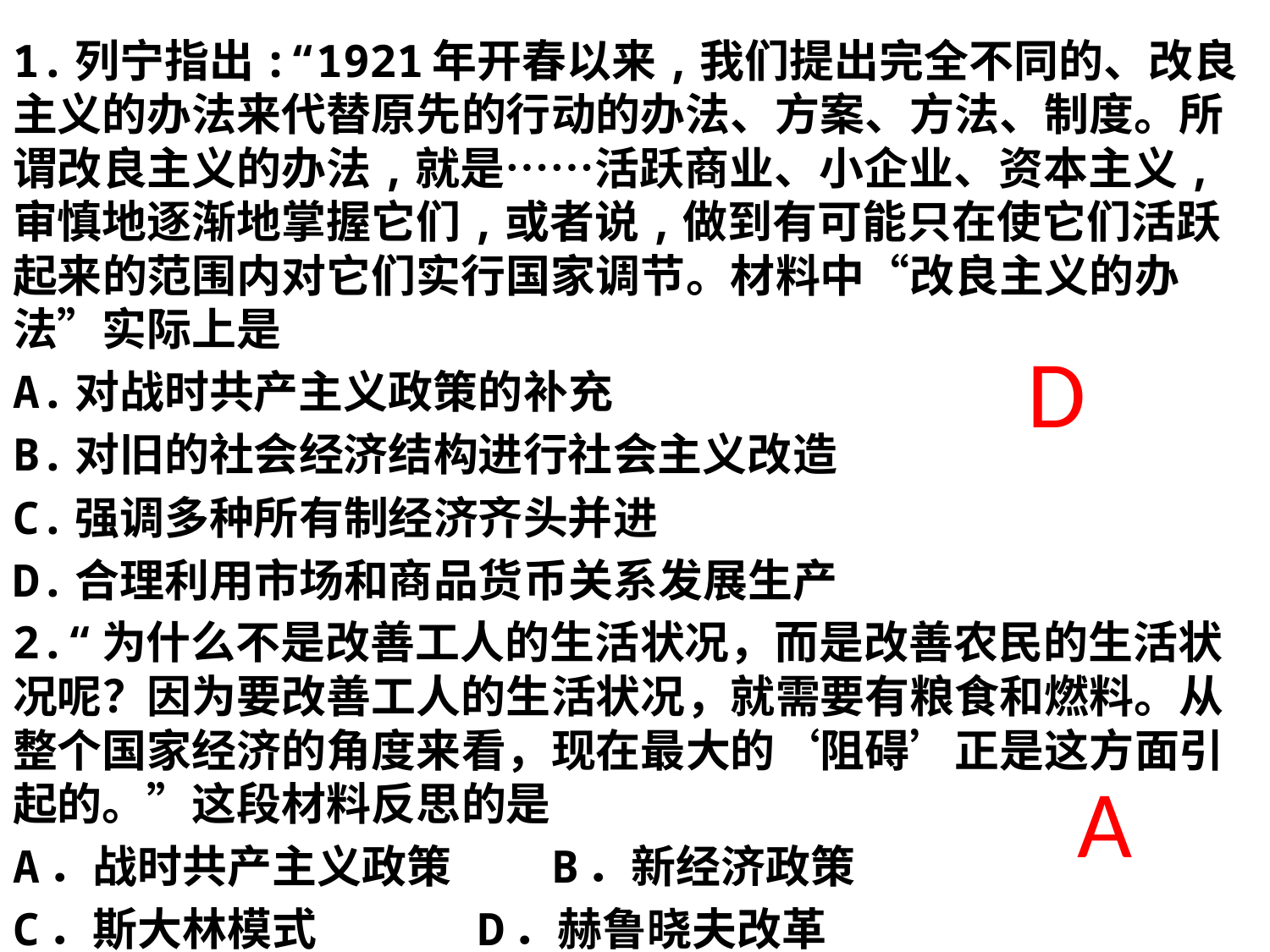

1.列宁指出:“1921年开春以来,我们提出完全不同的、改良主义的办法来代替原先的行动的办法、方案、方法、制度。所谓改良主义的办法,就是……活跃商业、小企业、资本主义,审慎地逐渐地掌握它们,或者说,做到有可能只在使它们活跃起来的范围内对它们实行国家调节。材料中“改良主义的办法”实际上是
A.对战时共产主义政策的补充
B.对旧的社会经济结构进行社会主义改造
C.强调多种所有制经济齐头并进
D.合理利用市场和商品货币关系发展生产
2.“为什么不是改善工人的生活状况，而是改善农民的生活状况呢？因为要改善工人的生活状况，就需要有粮食和燃料。从整个国家经济的角度来看，现在最大的‘阻碍’正是这方面引起的。”这段材料反思的是
A．战时共产主义政策         B．新经济政策
C．斯大林模式               D．赫鲁晓夫改革

D
A